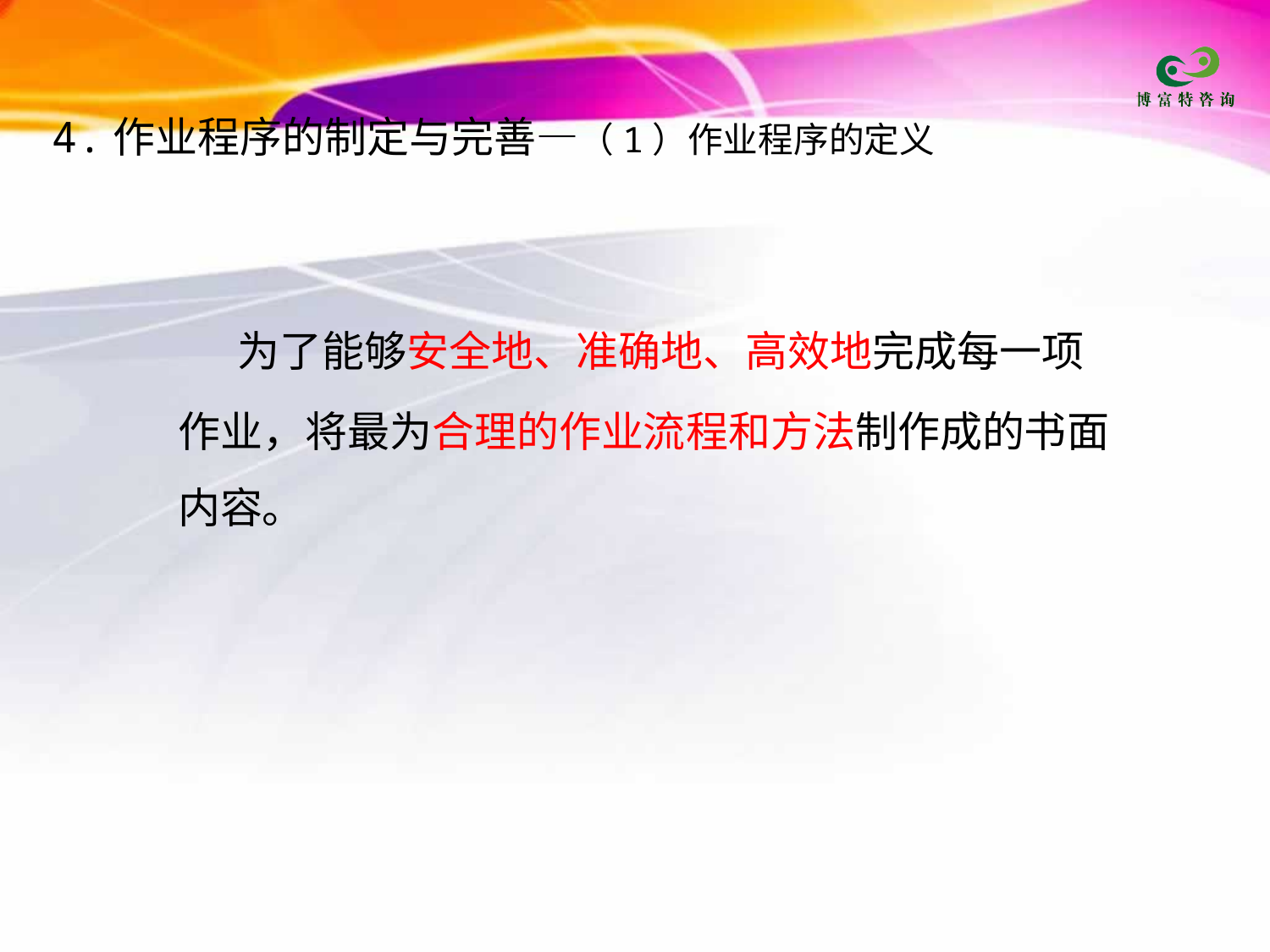

4.作业程序的制定与完善—（1）作业程序的定义
   为了能够安全地、准确地、高效地完成每一项作业，将最为合理的作业流程和方法制作成的书面内容。